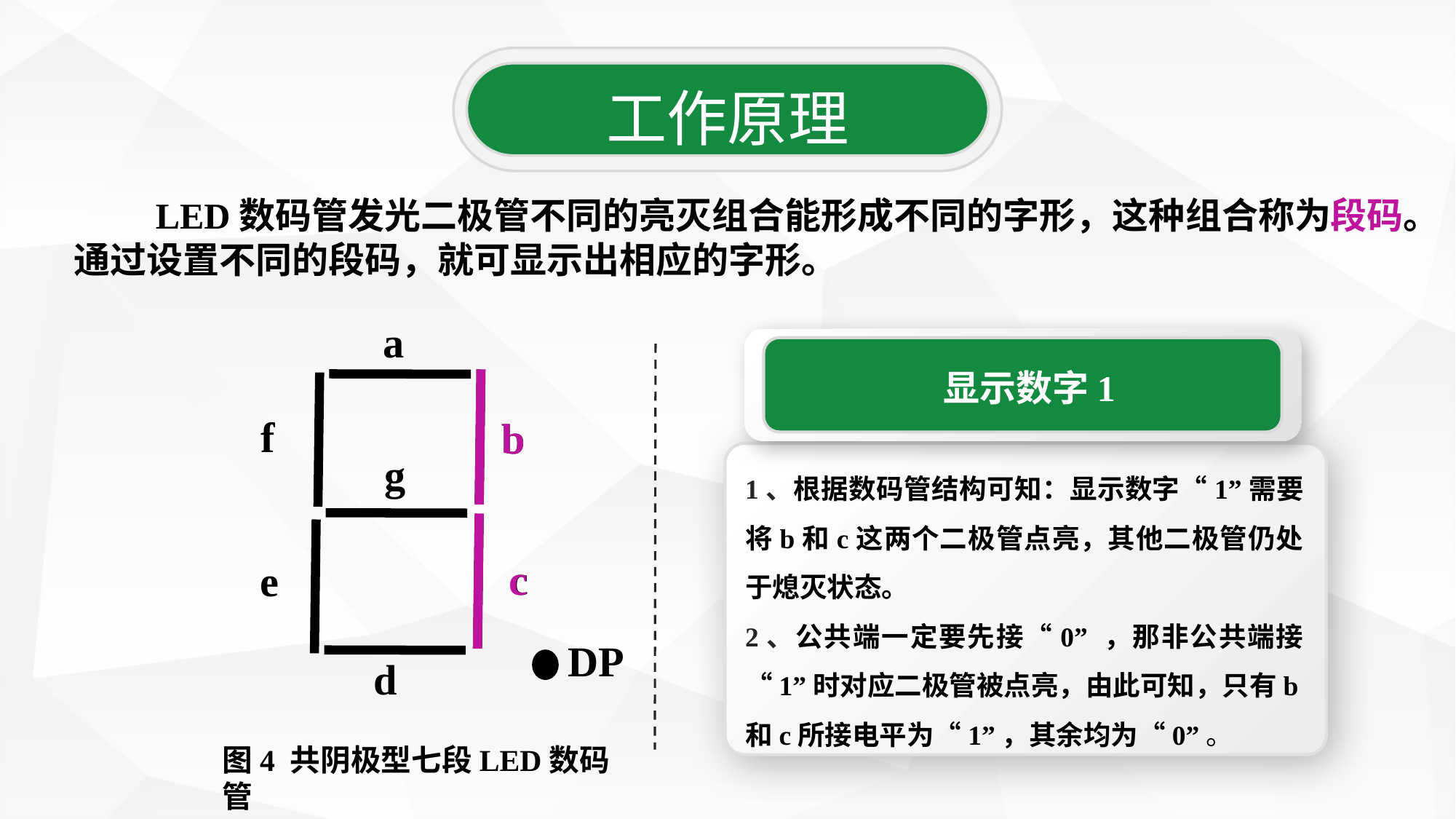

工作原理
         LED数码管发光二极管不同的亮灭组合能形成不同的字形，这种组合称为段码。通过设置不同的段码，就可显示出相应的字形。
a
f
b
g
c
e
DP
d

显示数字1
b

1、根据数码管结构可知：显示数字“1”需要将b和c这两个二极管点亮，其他二极管仍处于熄灭状态。
2、公共端一定要先接“0” ，那非公共端接“1”时对应二极管被点亮，由此可知，只有b和c所接电平为“1”，其余均为“0”。
c
图4 共阴极型七段LED数码管